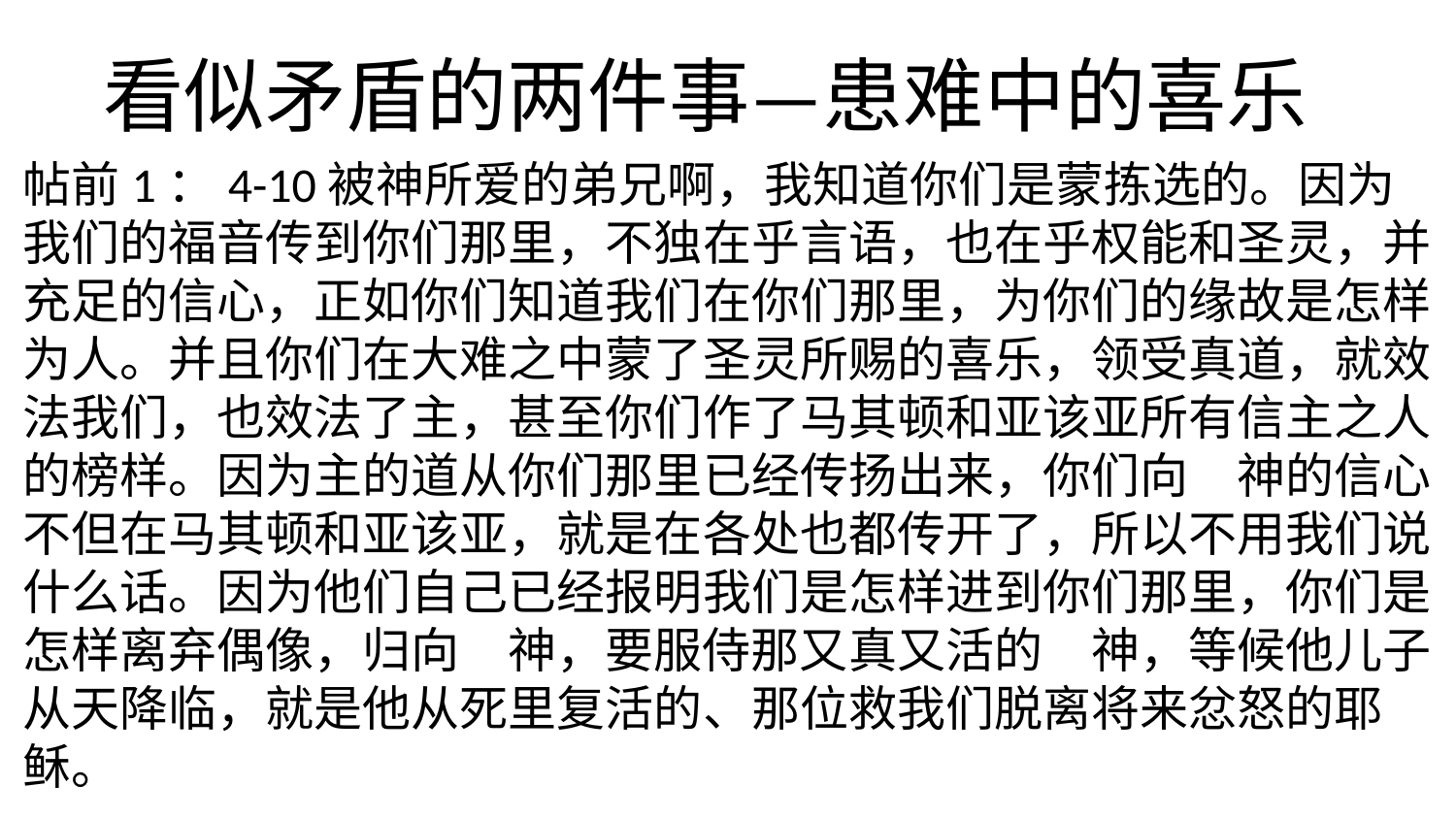

看似矛盾的两件事—患难中的喜乐
帖前1：4-10被神所爱的弟兄啊，我知道你们是蒙拣选的。因为我们的福音传到你们那里，不独在乎言语，也在乎权能和圣灵，并充足的信心，正如你们知道我们在你们那里，为你们的缘故是怎样为人。并且你们在大难之中蒙了圣灵所赐的喜乐，领受真道，就效法我们，也效法了主，甚至你们作了马其顿和亚该亚所有信主之人的榜样。因为主的道从你们那里已经传扬出来，你们向　神的信心不但在马其顿和亚该亚，就是在各处也都传开了，所以不用我们说什么话。因为他们自己已经报明我们是怎样进到你们那里，你们是怎样离弃偶像，归向　神，要服侍那又真又活的　神，等候他儿子从天降临，就是他从死里复活的、那位救我们脱离将来忿怒的耶稣。